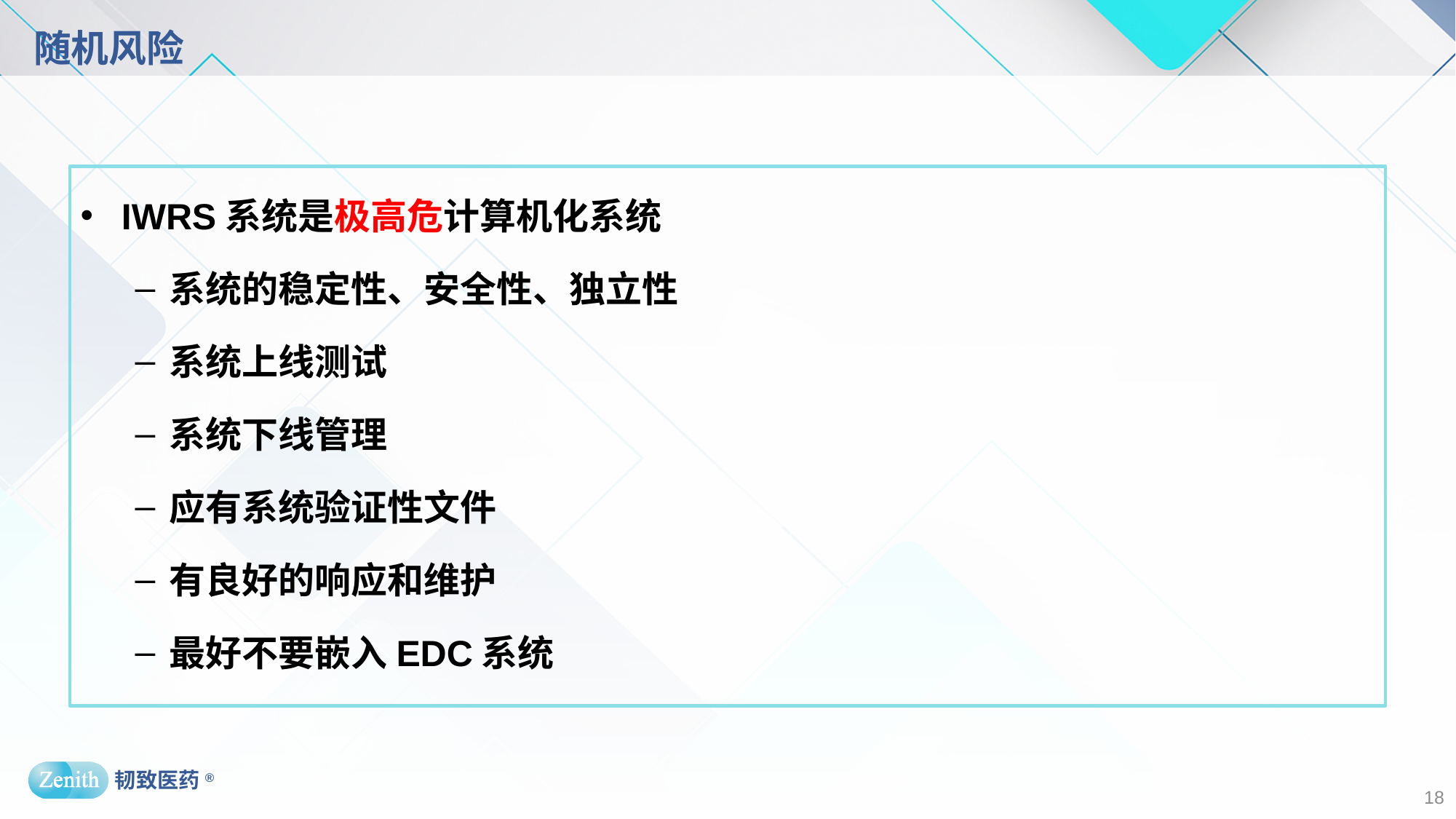

# 随机风险
IWRS系统是极高危计算机化系统
系统的稳定性、安全性、独立性
系统上线测试
系统下线管理
应有系统验证性文件
有良好的响应和维护
最好不要嵌入EDC系统

18